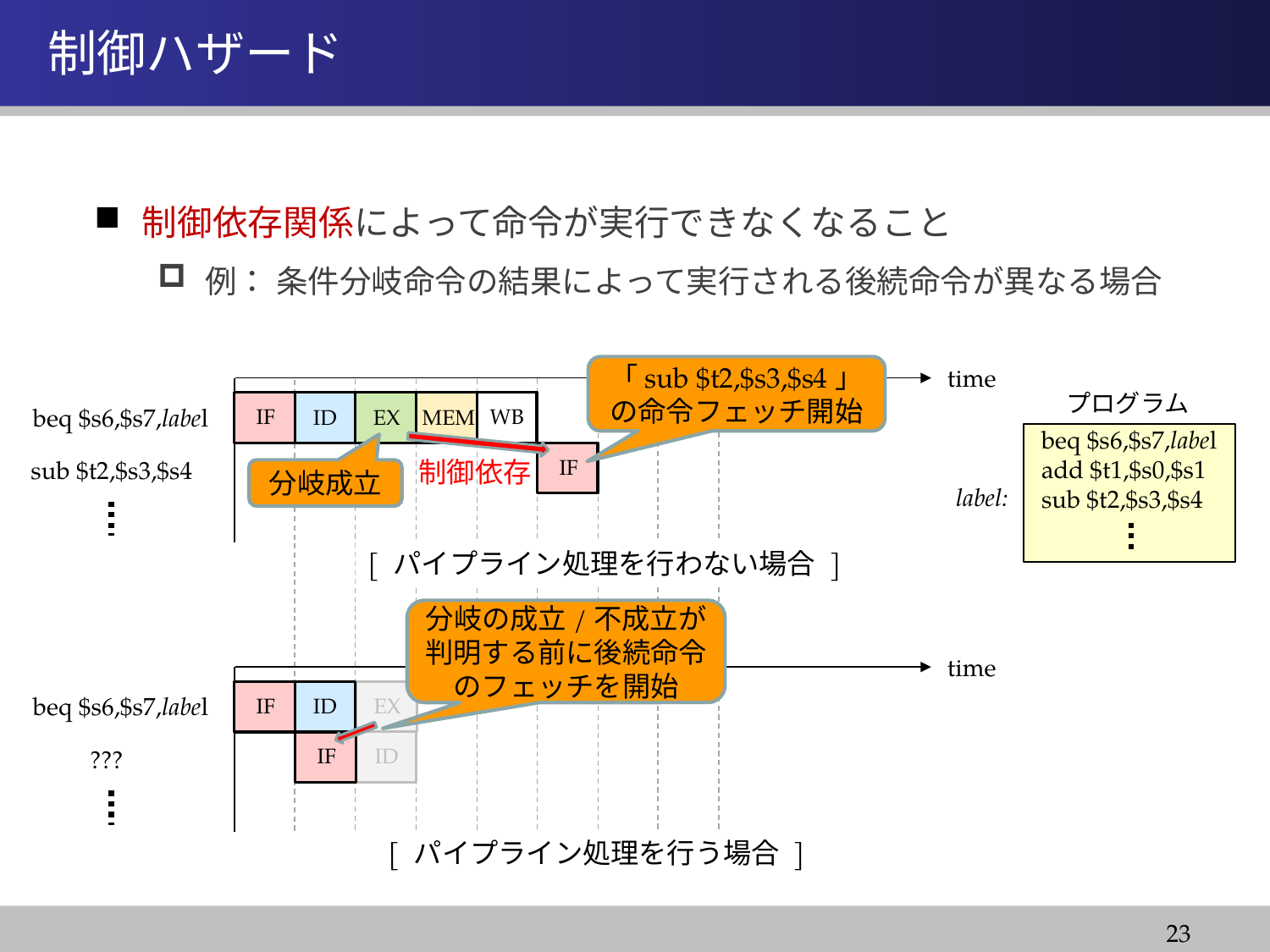

情報システム基盤学基礎１
# 制御ハザード
制御依存関係によって命令が実行できなくなること
例： 条件分岐命令の結果によって実行される後続命令が異なる場合
「sub $t2,$s3,$s4」の命令フェッチ開始
time
プログラム

WB

MEM

IF

ID

EX
beq $s6,$s7,label
beq $s6,$s7,label
add $t1,$s0,$s1
sub $t2,$s3,$s4

制御依存

IF
sub $t2,$s3,$s4
分岐成立
label:
[ パイプライン処理を行わない場合 ]
分岐の成立/不成立が判明する前に後続命令のフェッチを開始
time

EX

ID

IF

ID

IF
beq $s6,$s7,label

???
[ パイプライン処理を行う場合 ]
23